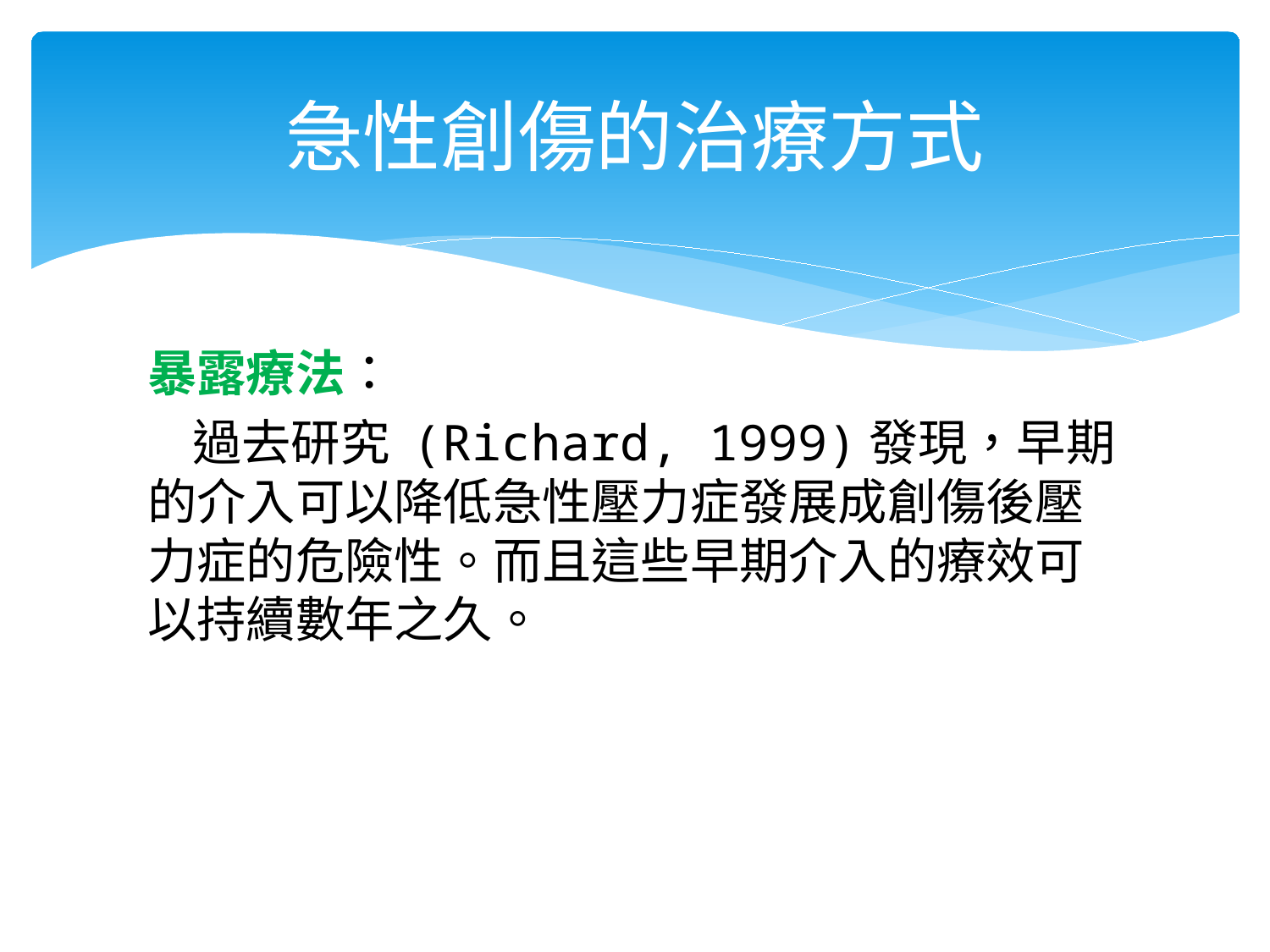

# 急性創傷的治療方式
暴露療法：
   過去研究 (Richard, 1999)發現，早期的介入可以降低急性壓力症發展成創傷後壓力症的危險性。而且這些早期介入的療效可以持續數年之久。